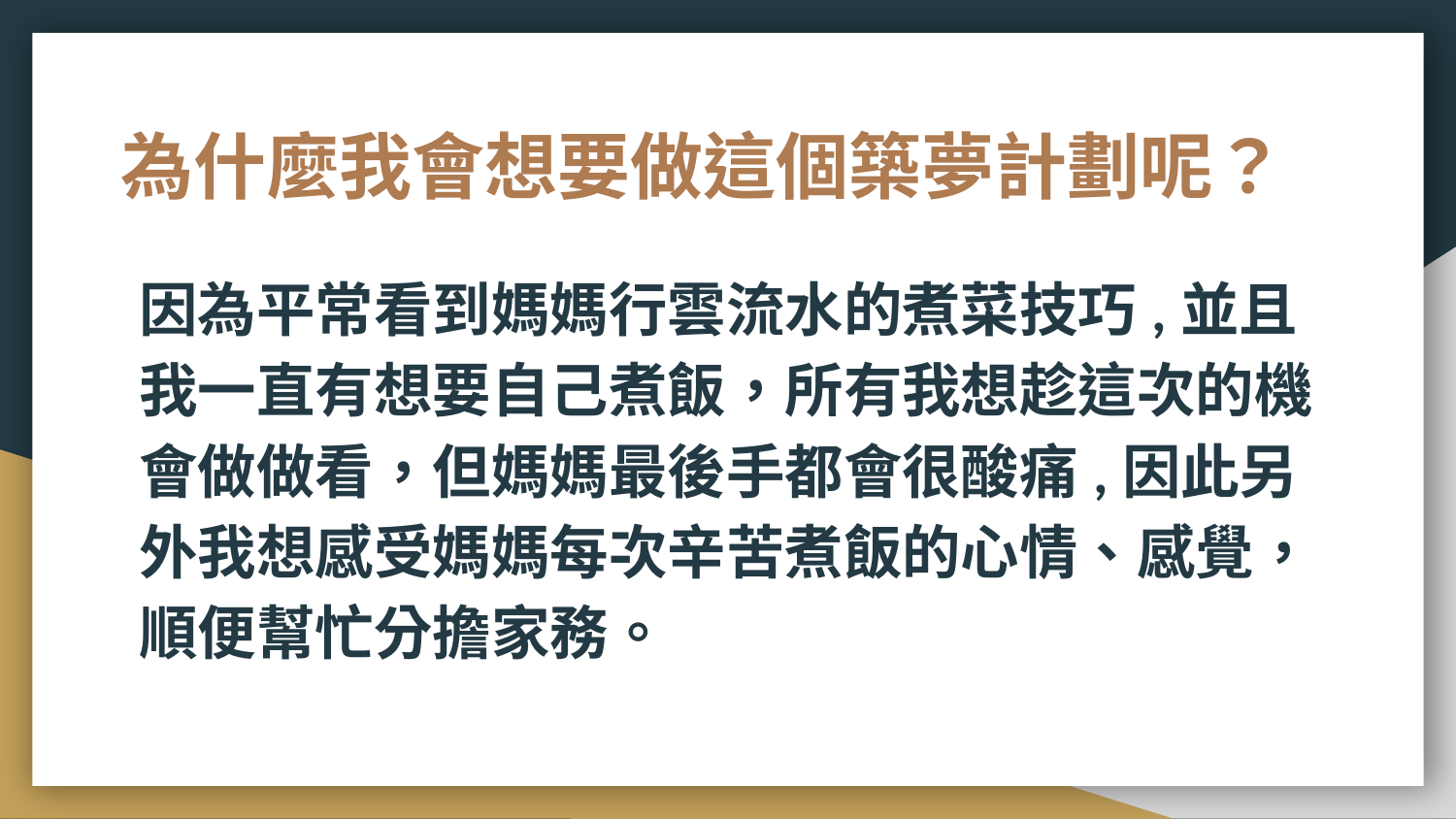

# 為什麼我會想要做這個築夢計劃呢？
因為平常看到媽媽行雲流水的煮菜技巧,並且我一直有想要自己煮飯，所有我想趁這次的機會做做看，但媽媽最後手都會很酸痛,因此另外我想感受媽媽每次辛苦煮飯的心情、感覺，順便幫忙分擔家務。